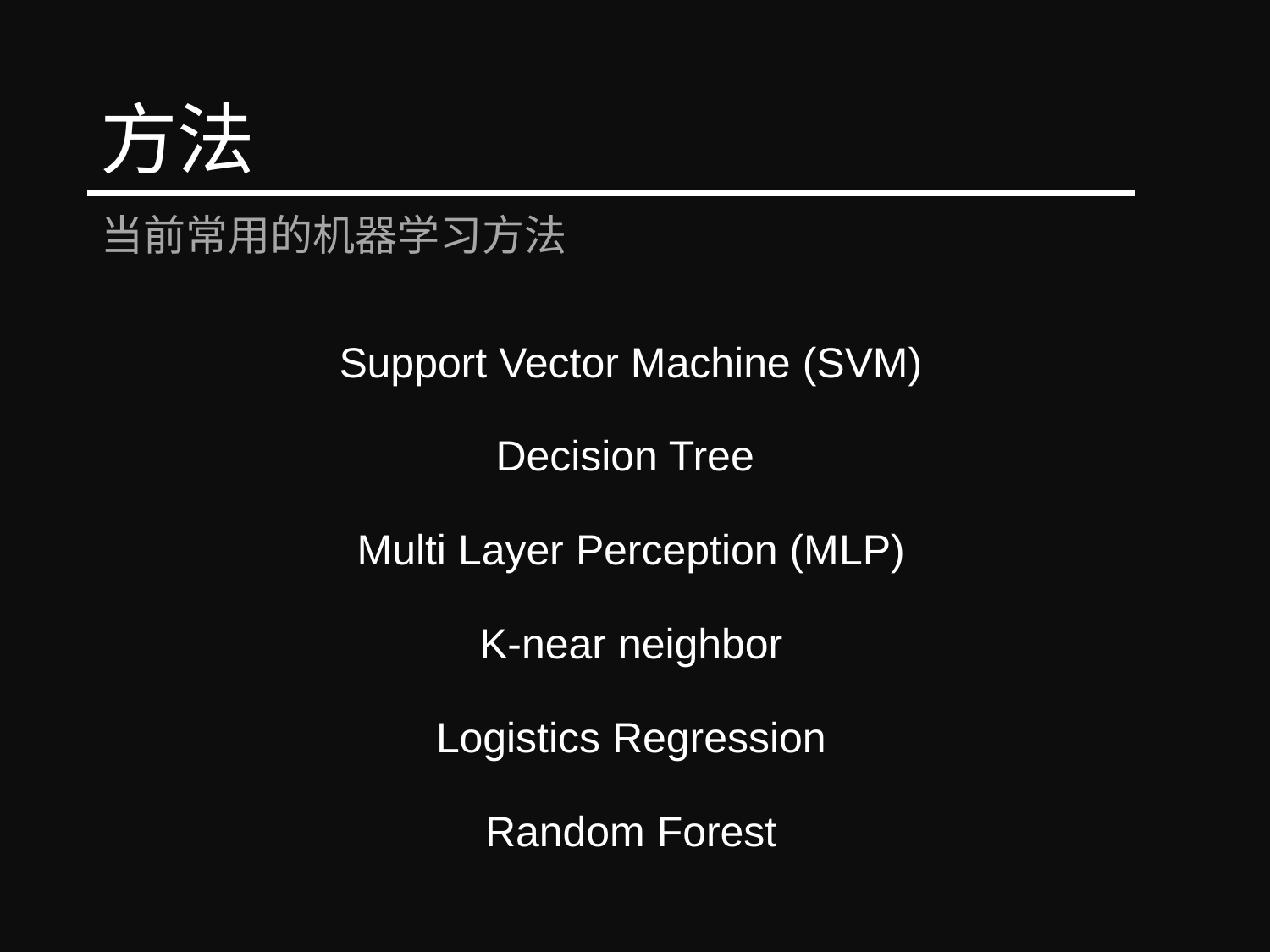

# 方法
当前常用的机器学习方法
Support Vector Machine (SVM)
Decision Tree
Multi Layer Perception (MLP)
K-near neighbor
Logistics Regression
Random Forest